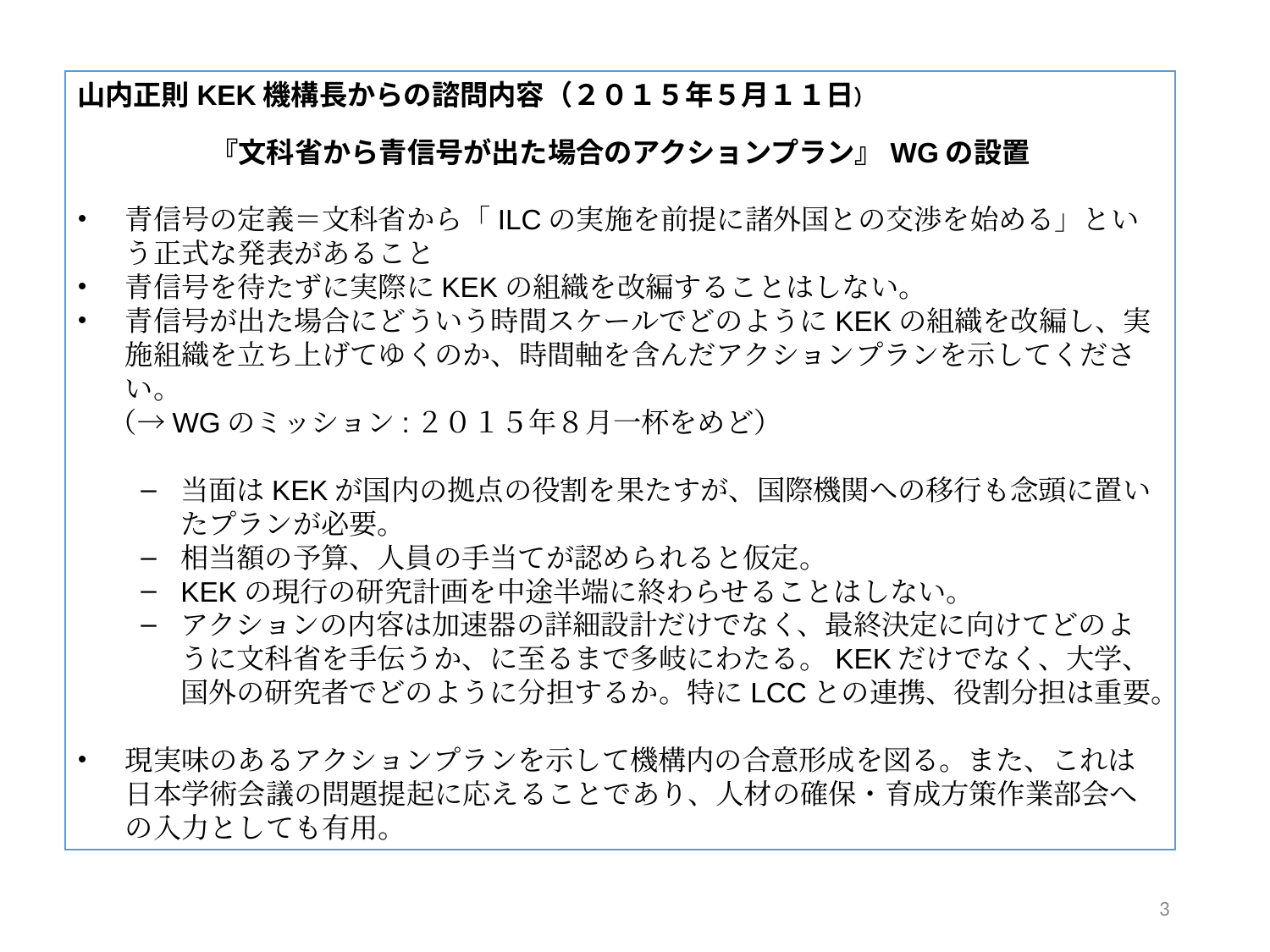

山内正則KEK機構長からの諮問内容（２０１５年５月１１日）

『文科省から青信号が出た場合のアクションプラン』WGの設置

青信号の定義＝文科省から「ILCの実施を前提に諸外国との交渉を始める」という正式な発表があること
青信号を待たずに実際にKEKの組織を改編することはしない。
青信号が出た場合にどういう時間スケールでどのようにKEKの組織を改編し、実施組織を立ち上げてゆくのか、時間軸を含んだアクションプランを示してください。
（→WGのミッション:２０１５年８月一杯をめど）

当面はKEKが国内の拠点の役割を果たすが、国際機関への移行も念頭に置いたプランが必要。
相当額の予算、人員の手当てが認められると仮定。
KEKの現行の研究計画を中途半端に終わらせることはしない。
アクションの内容は加速器の詳細設計だけでなく、最終決定に向けてどのように文科省を手伝うか、に至るまで多岐にわたる。KEKだけでなく、大学、国外の研究者でどのように分担するか。特にLCCとの連携、役割分担は重要。

現実味のあるアクションプランを示して機構内の合意形成を図る。また、これは日本学術会議の問題提起に応えることであり、人材の確保・育成方策作業部会への入力としても有用。
3